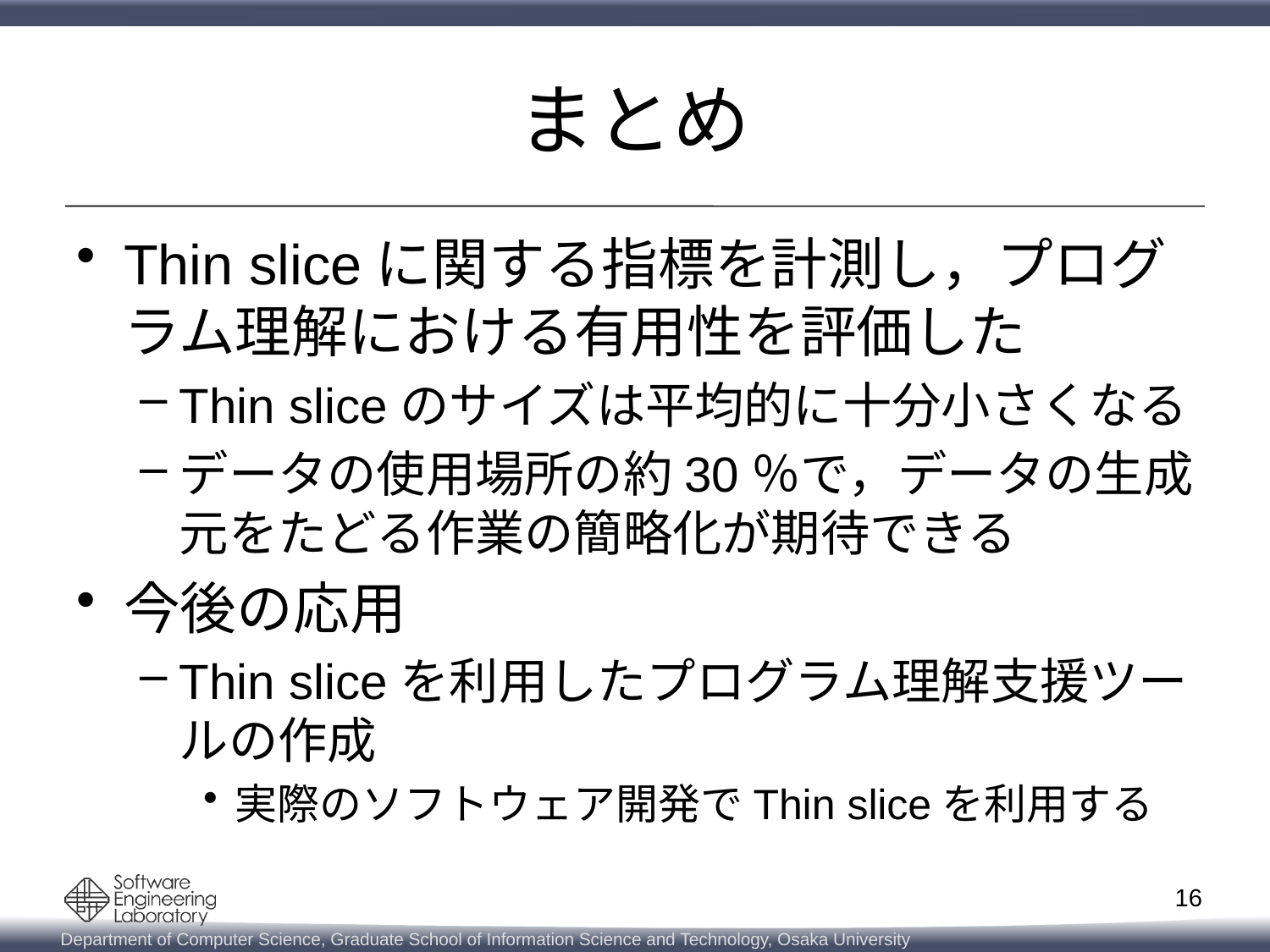

# まとめ
Thin sliceに関する指標を計測し，プログラム理解における有用性を評価した
Thin sliceのサイズは平均的に十分小さくなる
データの使用場所の約30％で，データの生成元をたどる作業の簡略化が期待できる
今後の応用
Thin sliceを利用したプログラム理解支援ツールの作成
実際のソフトウェア開発でThin sliceを利用する
16